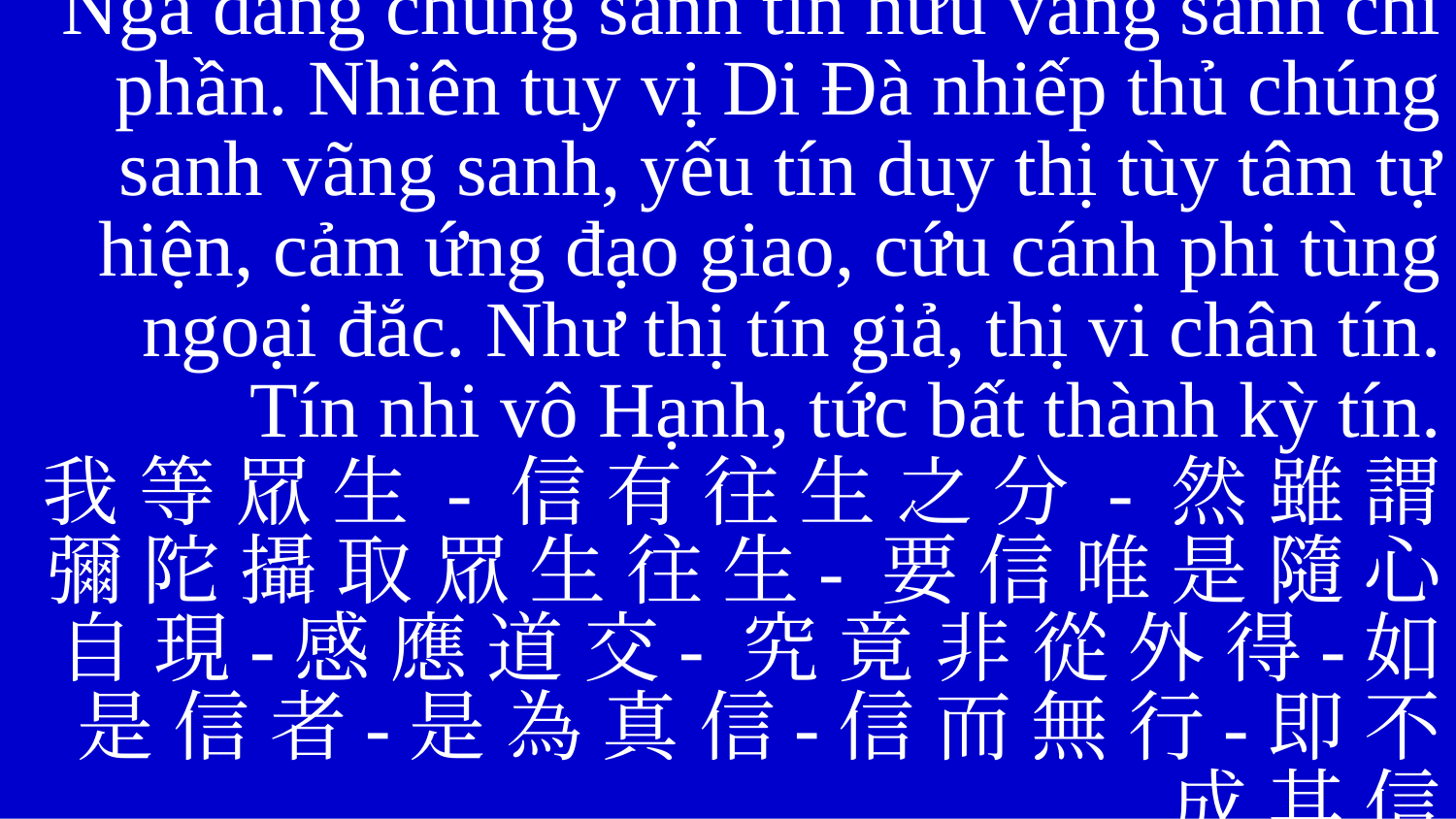

Ngã đẳng chúng sanh tín hữu vãng sanh chi phần. Nhiên tuy vị Di Đà nhiếp thủ chúng sanh vãng sanh, yếu tín duy thị tùy tâm tự hiện, cảm ứng đạo giao, cứu cánh phi tùng ngoại đắc. Như thị tín giả, thị vi chân tín. Tín nhi vô Hạnh, tức bất thành kỳ tín.
我 等 眾 生 - 信 有 往 生 之 分 - 然 雖 謂 彌 陀 攝 取 眾 生 往 生- 要 信 唯 是 隨 心 自 現-感 應 道 交- 究 竟 非 從 外 得-如 是 信 者-是 為 真 信-信 而 無 行-即 不 成 其 信